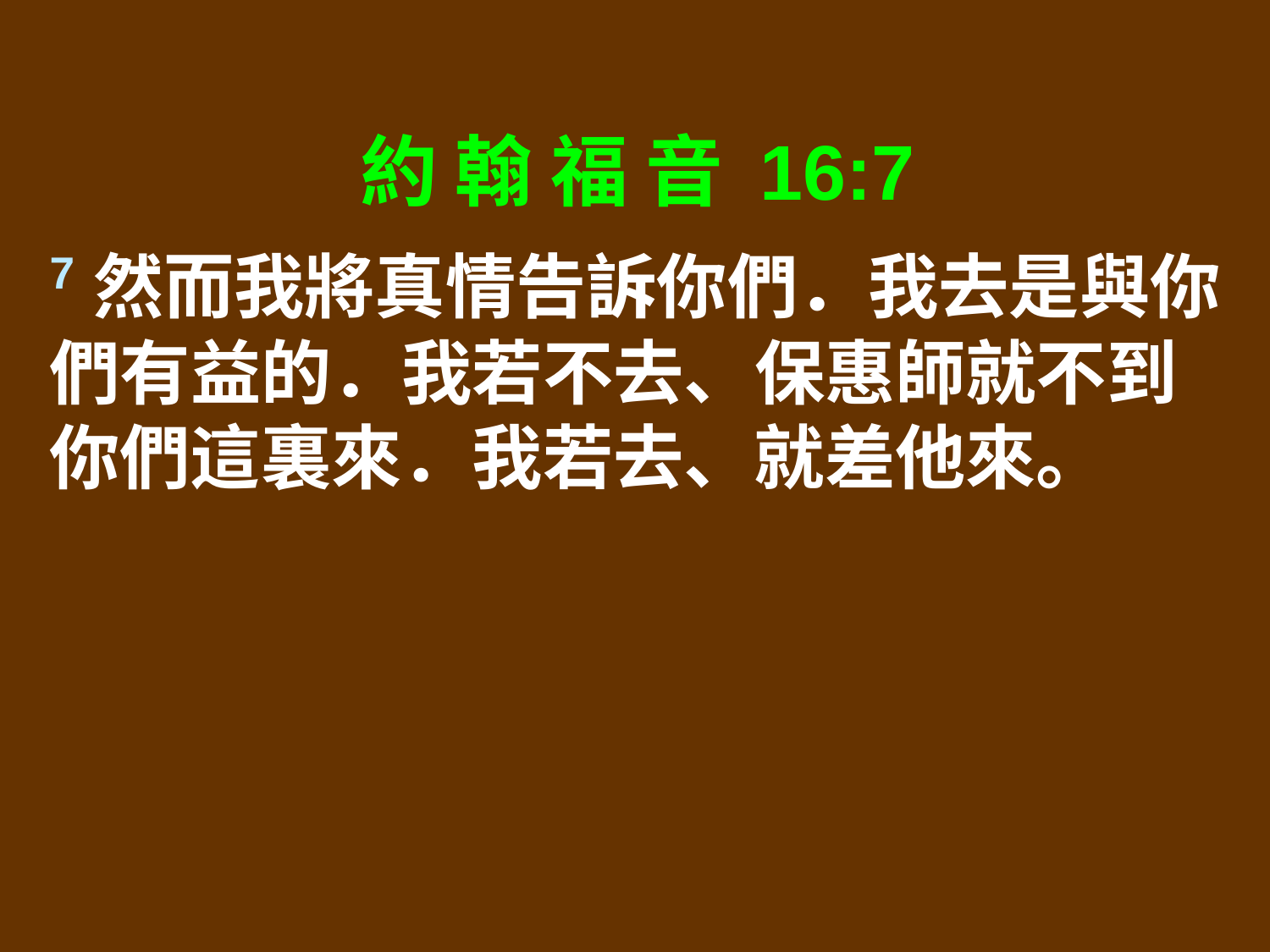

約 翰 福 音 16:7
7然而我將真情告訴你們．我去是與你們有益的．我若不去、保惠師就不到你們這裏來．我若去、就差他來。